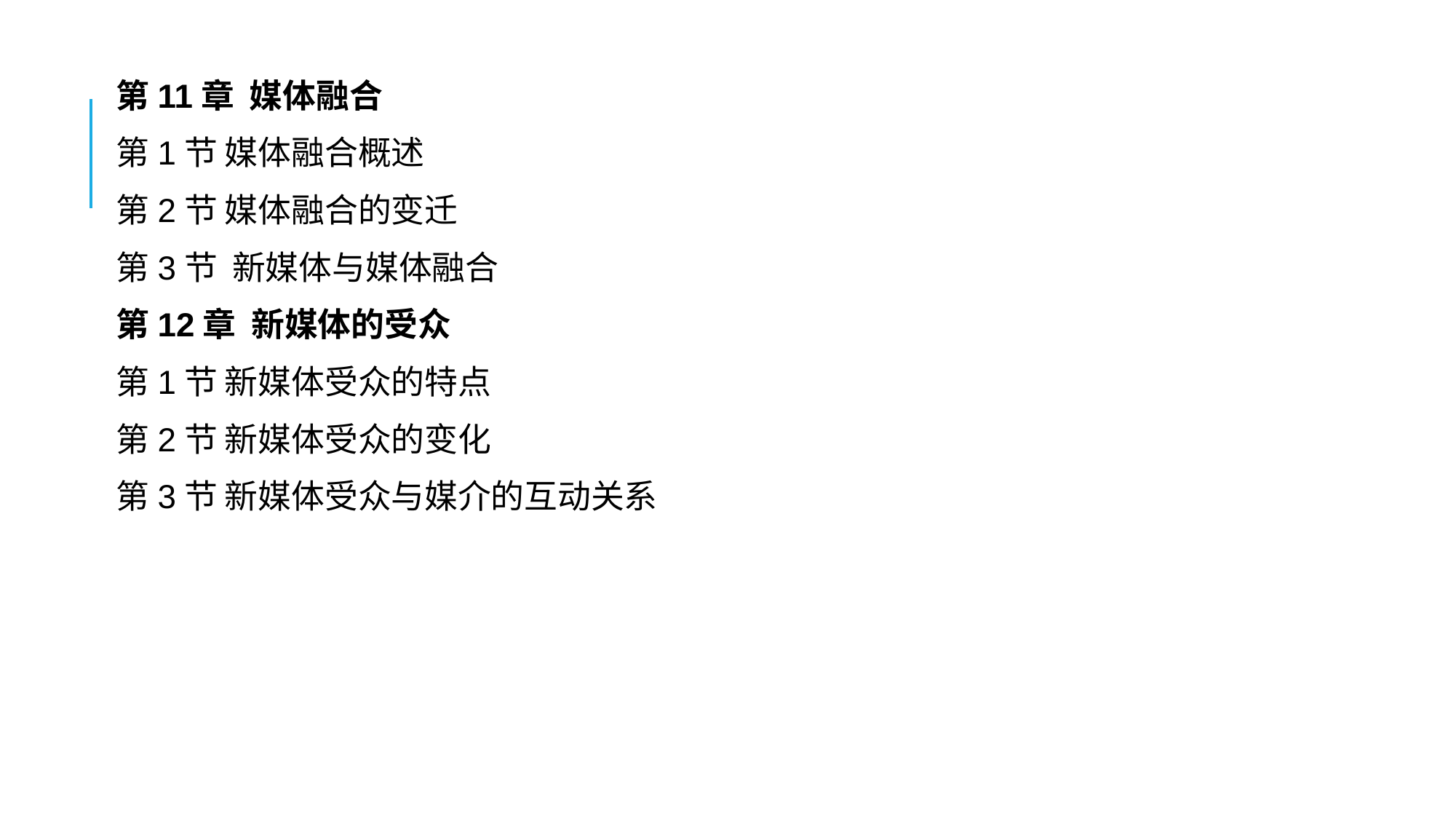

#
第11章  媒体融合
第1节 媒体融合概述
第2节 媒体融合的变迁
第3节  新媒体与媒体融合
第12章  新媒体的受众
第1节 新媒体受众的特点
第2节 新媒体受众的变化
第3节 新媒体受众与媒介的互动关系